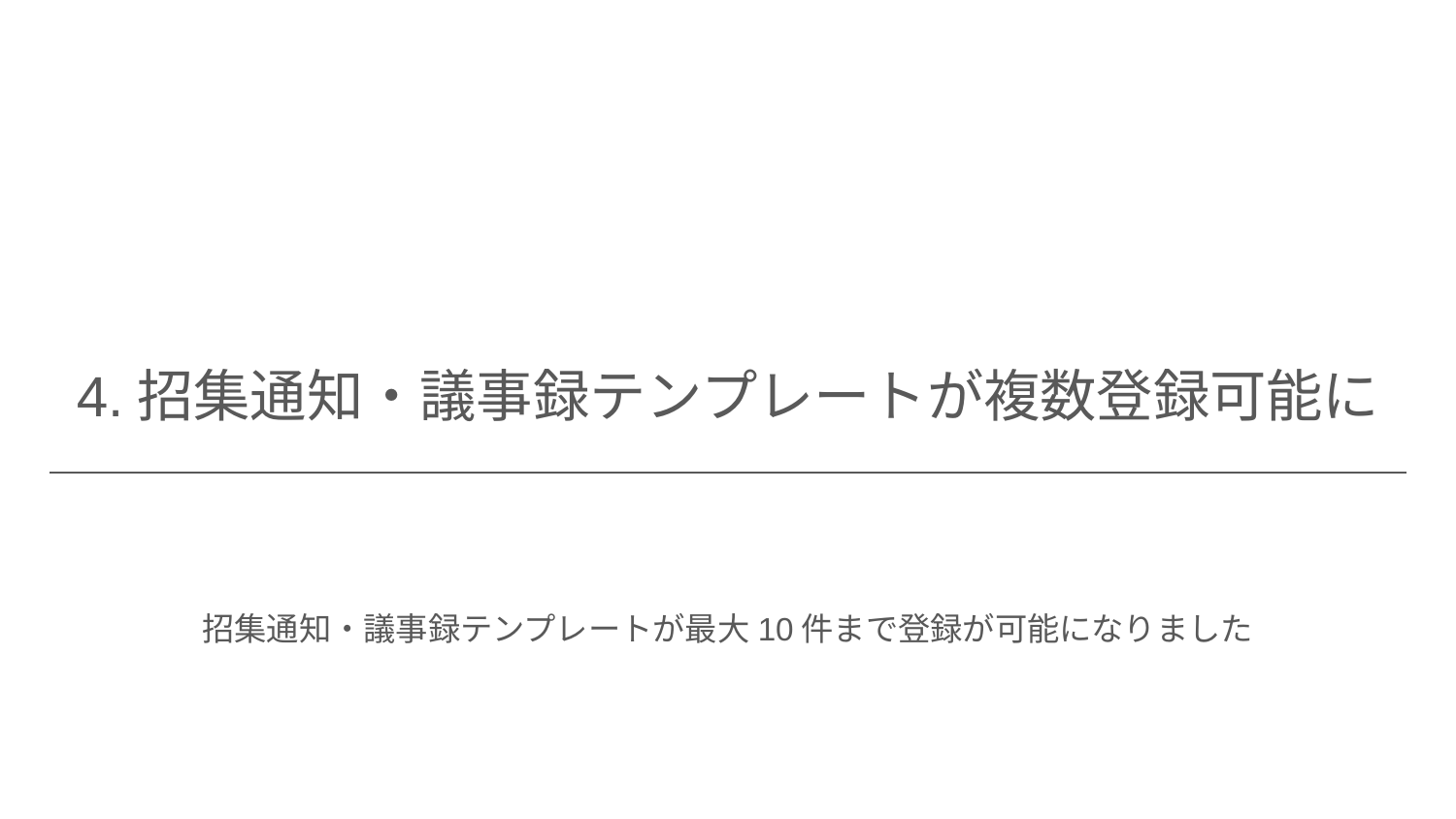

4.招集通知・議事録テンプレートが複数登録可能に
招集通知・議事録テンプレートが最大10件まで登録が可能になりました